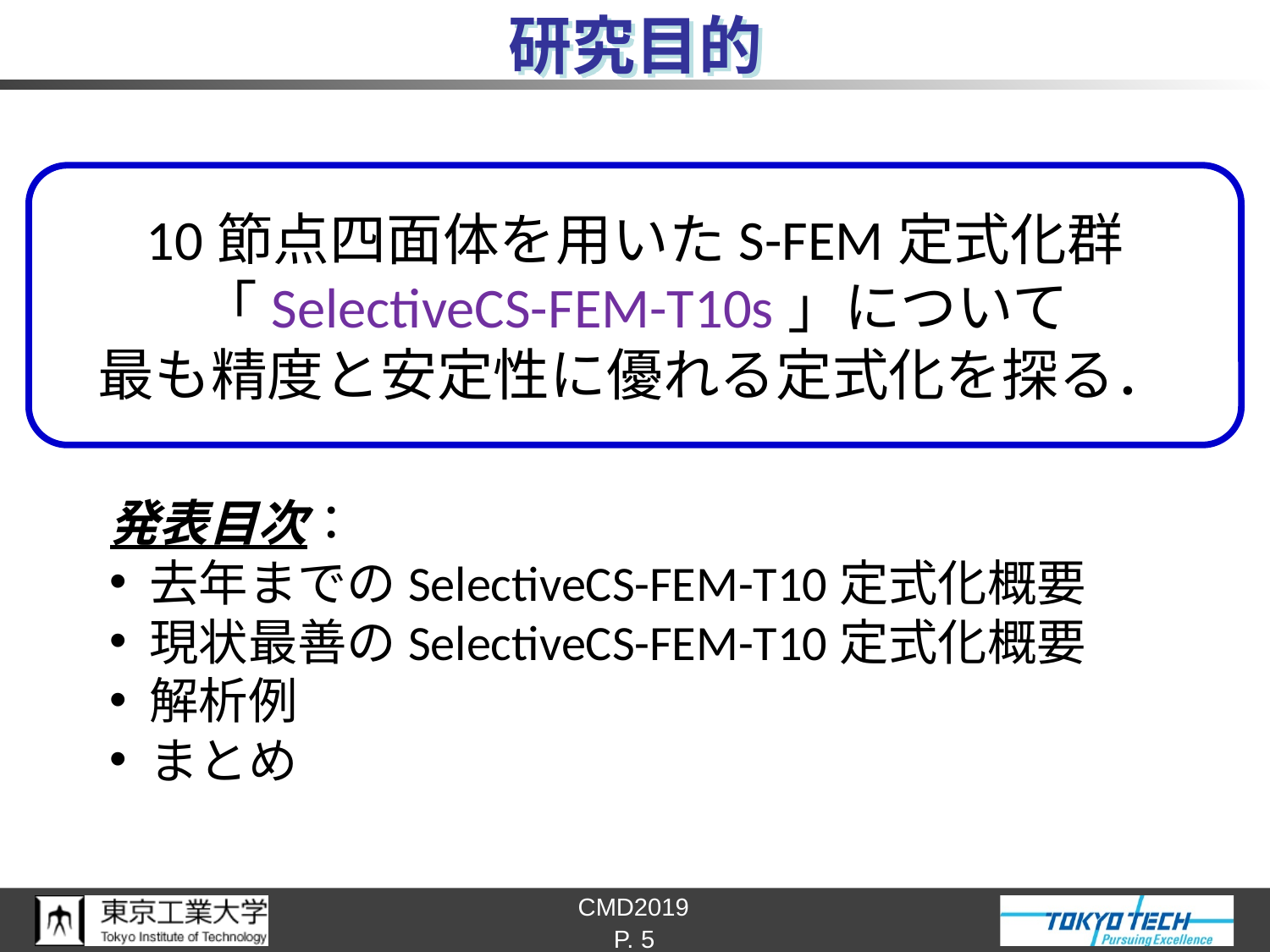

# 研究目的
10節点四面体を用いたS-FEM定式化群
「SelectiveCS-FEM-T10s」について
最も精度と安定性に優れる定式化を探る．
発表目次：
去年までのSelectiveCS-FEM-T10定式化概要
現状最善のSelectiveCS-FEM-T10定式化概要
解析例
まとめ
P. 5